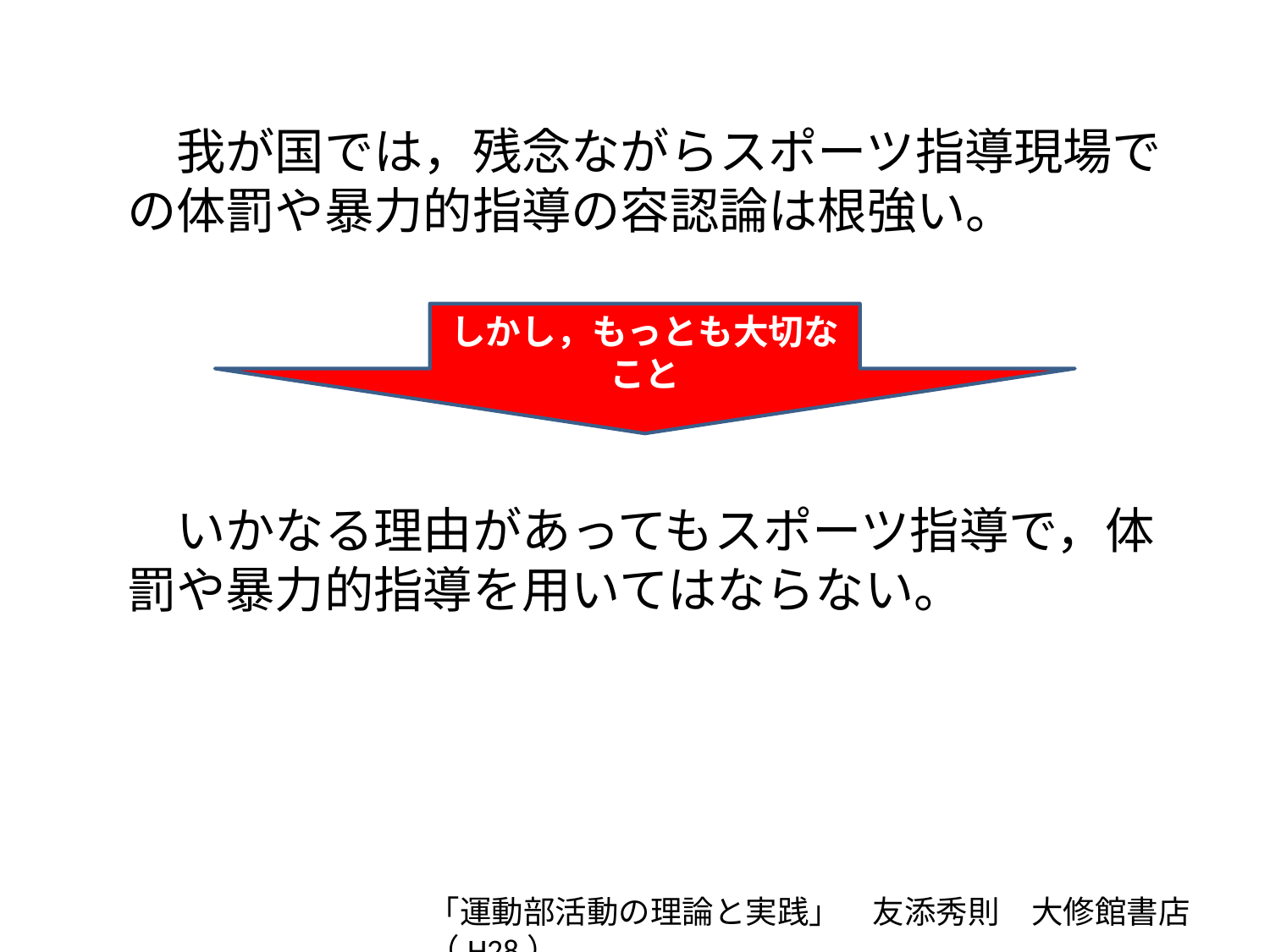

我が国では，残念ながらスポーツ指導現場での体罰や暴力的指導の容認論は根強い。
しかし，もっとも大切なこと
　いかなる理由があってもスポーツ指導で，体罰や暴力的指導を用いてはならない。
「運動部活動の理論と実践」　友添秀則　大修館書店　（H28）